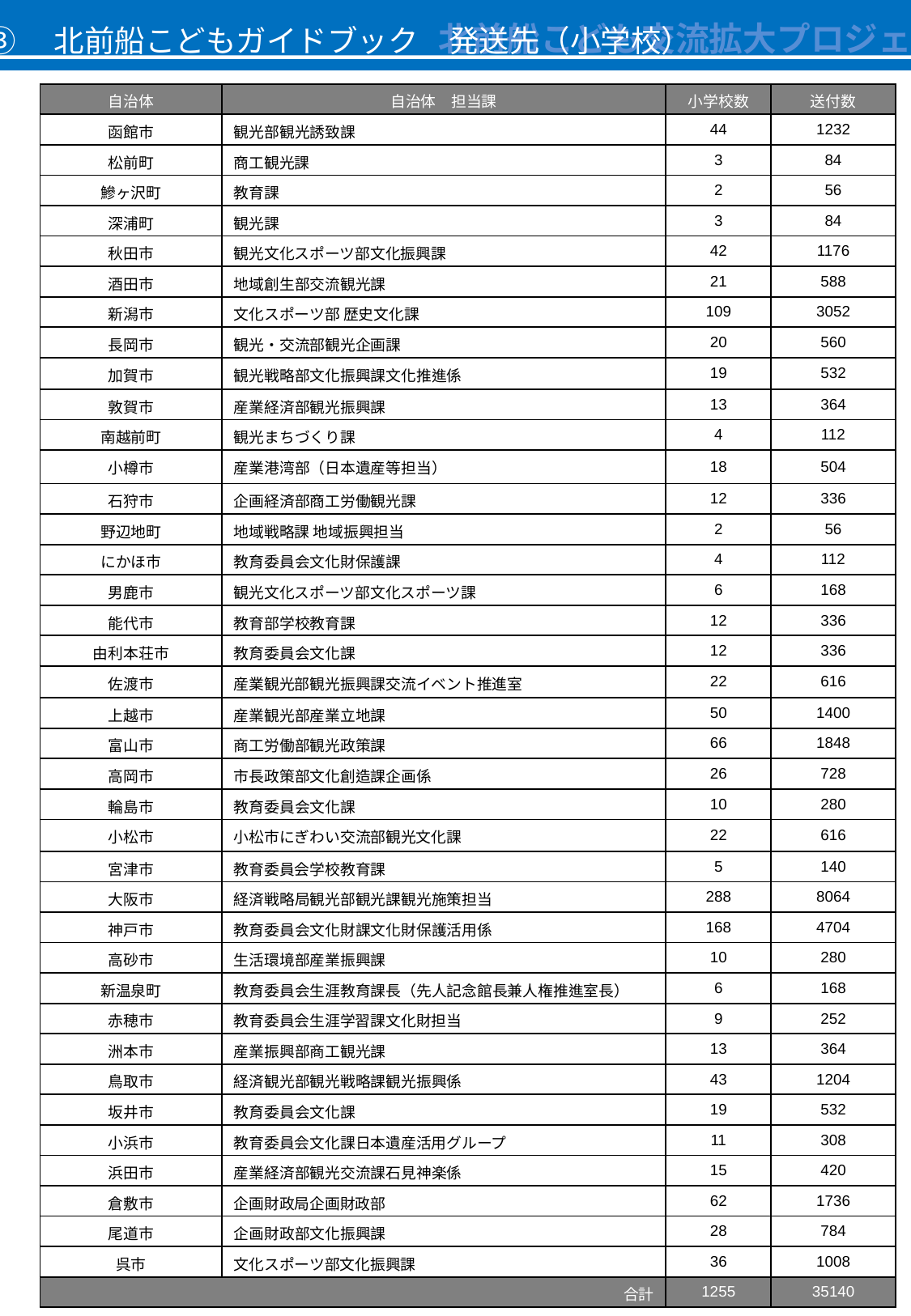

北前船こども交流拡大プロジェクト
③　北前船こどもガイドブック　発送先（小学校）
| 自治体 | 自治体　担当課 | 小学校数 | 送付数 |
| --- | --- | --- | --- |
| 函館市 | 観光部観光誘致課 | 44 | 1232 |
| 松前町 | 商工観光課 | 3 | 84 |
| 鰺ヶ沢町 | 教育課 | 2 | 56 |
| 深浦町 | 観光課 | 3 | 84 |
| 秋田市 | 観光文化スポーツ部文化振興課 | 42 | 1176 |
| 酒田市 | 地域創生部交流観光課 | 21 | 588 |
| 新潟市 | 文化スポーツ部 歴史文化課 | 109 | 3052 |
| 長岡市 | 観光・交流部観光企画課 | 20 | 560 |
| 加賀市 | 観光戦略部文化振興課文化推進係 | 19 | 532 |
| 敦賀市 | 産業経済部観光振興課 | 13 | 364 |
| 南越前町 | 観光まちづくり課 | 4 | 112 |
| 小樽市 | 産業港湾部（日本遺産等担当） | 18 | 504 |
| 石狩市 | 企画経済部商工労働観光課 | 12 | 336 |
| 野辺地町 | 地域戦略課 地域振興担当 | 2 | 56 |
| にかほ市 | 教育委員会文化財保護課 | 4 | 112 |
| 男鹿市 | 観光文化スポーツ部文化スポーツ課 | 6 | 168 |
| 能代市 | 教育部学校教育課 | 12 | 336 |
| 由利本荘市 | 教育委員会文化課 | 12 | 336 |
| 佐渡市 | 産業観光部観光振興課交流イベント推進室 | 22 | 616 |
| 上越市 | 産業観光部産業立地課 | 50 | 1400 |
| 富山市 | 商工労働部観光政策課 | 66 | 1848 |
| 高岡市 | 市長政策部文化創造課企画係 | 26 | 728 |
| 輪島市 | 教育委員会文化課 | 10 | 280 |
| 小松市 | 小松市にぎわい交流部観光文化課 | 22 | 616 |
| 宮津市 | 教育委員会学校教育課 | 5 | 140 |
| 大阪市 | 経済戦略局観光部観光課観光施策担当 | 288 | 8064 |
| 神戸市 | 教育委員会文化財課文化財保護活用係 | 168 | 4704 |
| 高砂市 | 生活環境部産業振興課 | 10 | 280 |
| 新温泉町 | 教育委員会生涯教育課長（先人記念館長兼人権推進室長） | 6 | 168 |
| 赤穂市 | 教育委員会生涯学習課文化財担当 | 9 | 252 |
| 洲本市 | 産業振興部商工観光課 | 13 | 364 |
| 鳥取市 | 経済観光部観光戦略課観光振興係 | 43 | 1204 |
| 坂井市 | 教育委員会文化課 | 19 | 532 |
| 小浜市 | 教育委員会文化課日本遺産活用グループ | 11 | 308 |
| 浜田市 | 産業経済部観光交流課石見神楽係 | 15 | 420 |
| 倉敷市 | 企画財政局企画財政部 | 62 | 1736 |
| 尾道市 | 企画財政部文化振興課 | 28 | 784 |
| 呉市 | 文化スポーツ部文化振興課 | 36 | 1008 |
| 合計 |  | 1255 | 35140 |